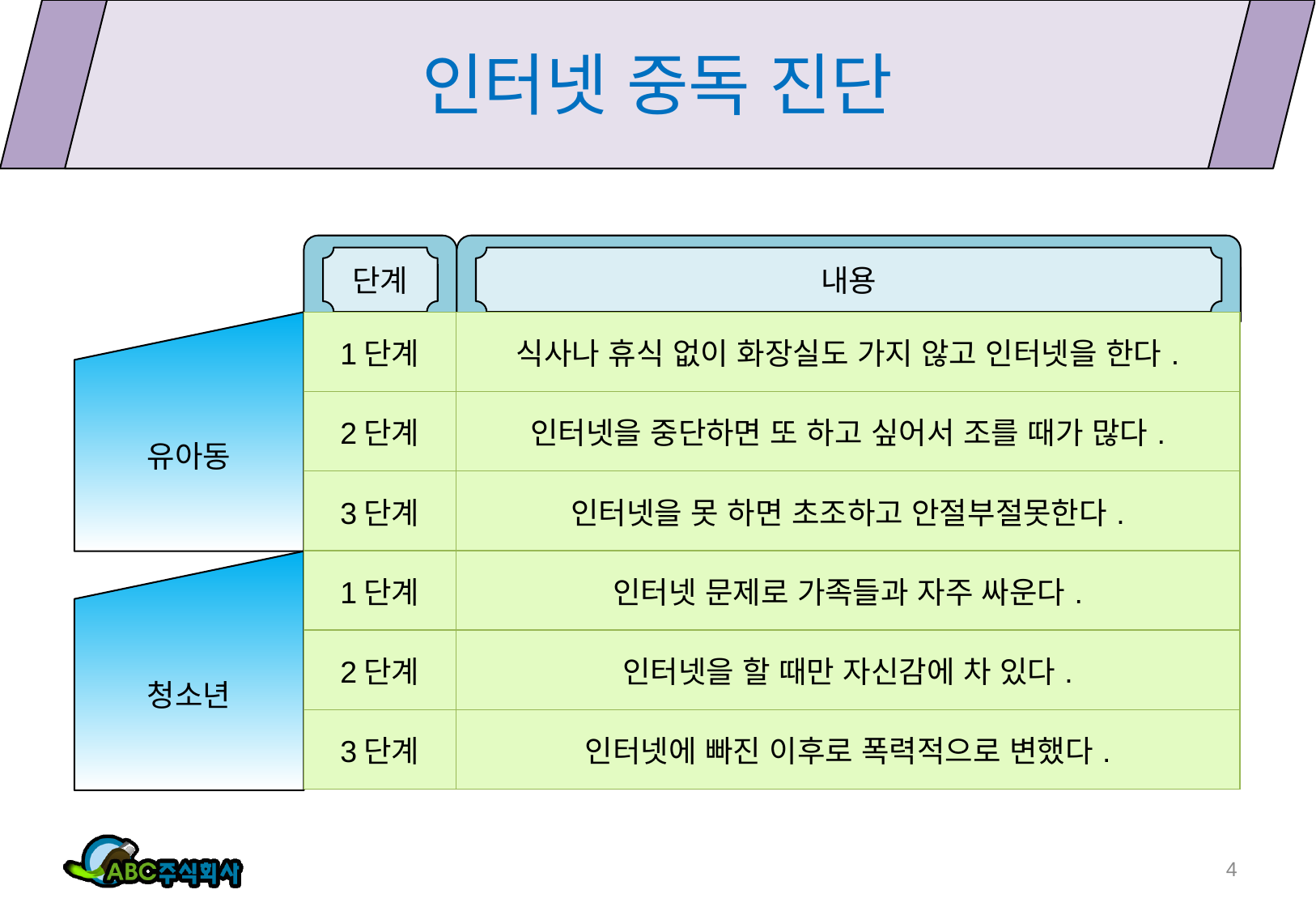

# 인터넷 중독 진단

단계
내용
유아동
| 1단계 | 식사나 휴식 없이 화장실도 가지 않고 인터넷을 한다. |
| --- | --- |
| 2단계 | 인터넷을 중단하면 또 하고 싶어서 조를 때가 많다. |
| 3단계 | 인터넷을 못 하면 초조하고 안절부절못한다. |
| 1단계 | 인터넷 문제로 가족들과 자주 싸운다. |
| 2단계 | 인터넷을 할 때만 자신감에 차 있다. |
| 3단계 | 인터넷에 빠진 이후로 폭력적으로 변했다. |
청소년
4